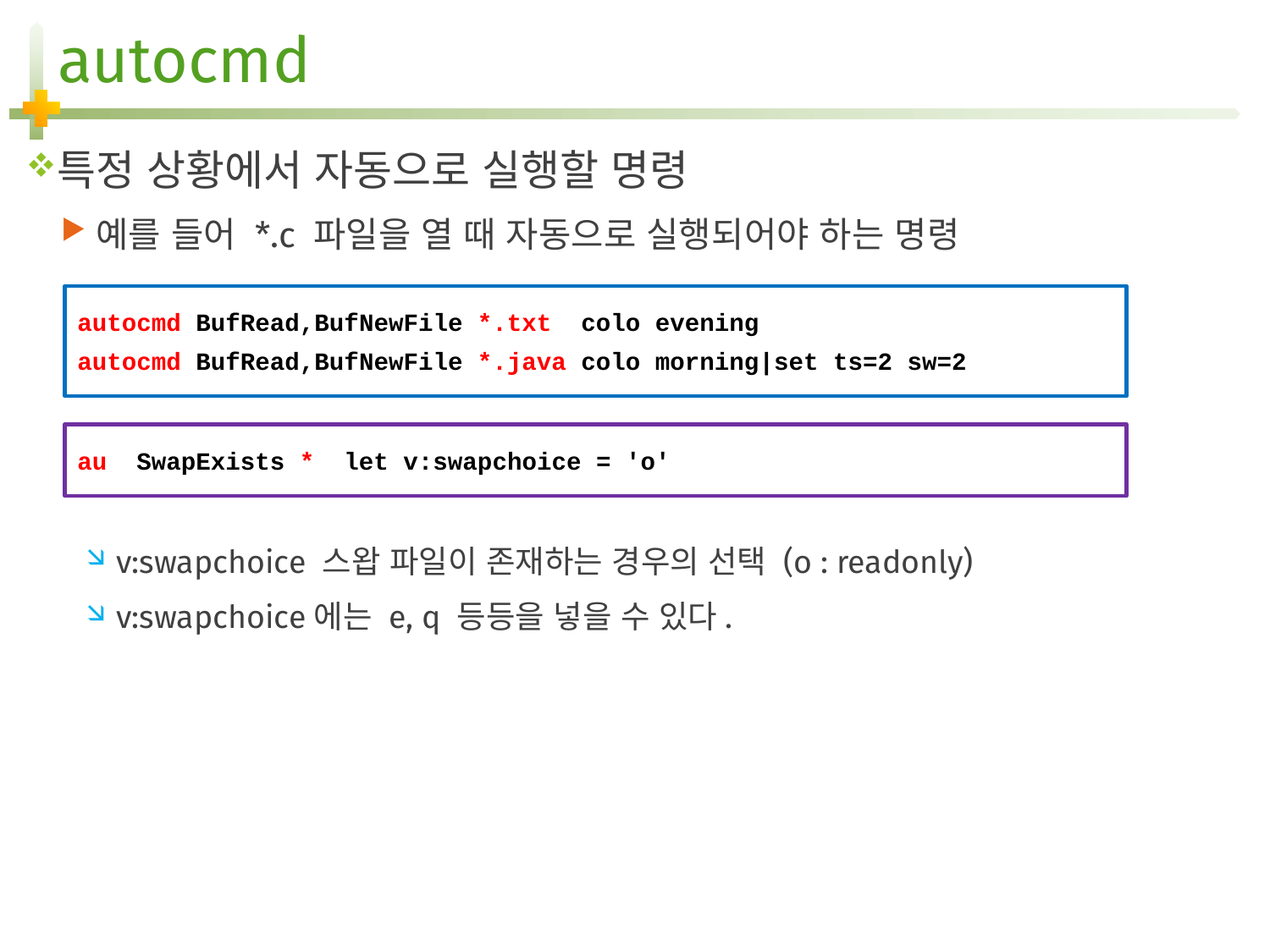

# autocmd
특정 상황에서 자동으로 실행할 명령
예를 들어 *.c 파일을 열 때 자동으로 실행되어야 하는 명령

v:swapchoice 스왑 파일이 존재하는 경우의 선택 (o : readonly)
v:swapchoice에는 e, q 등등을 넣을 수 있다.
autocmd BufRead,BufNewFile *.txt  colo evening
autocmd BufRead,BufNewFile *.java colo morning|set ts=2 sw=2
au  SwapExists *  let v:swapchoice = 'o'